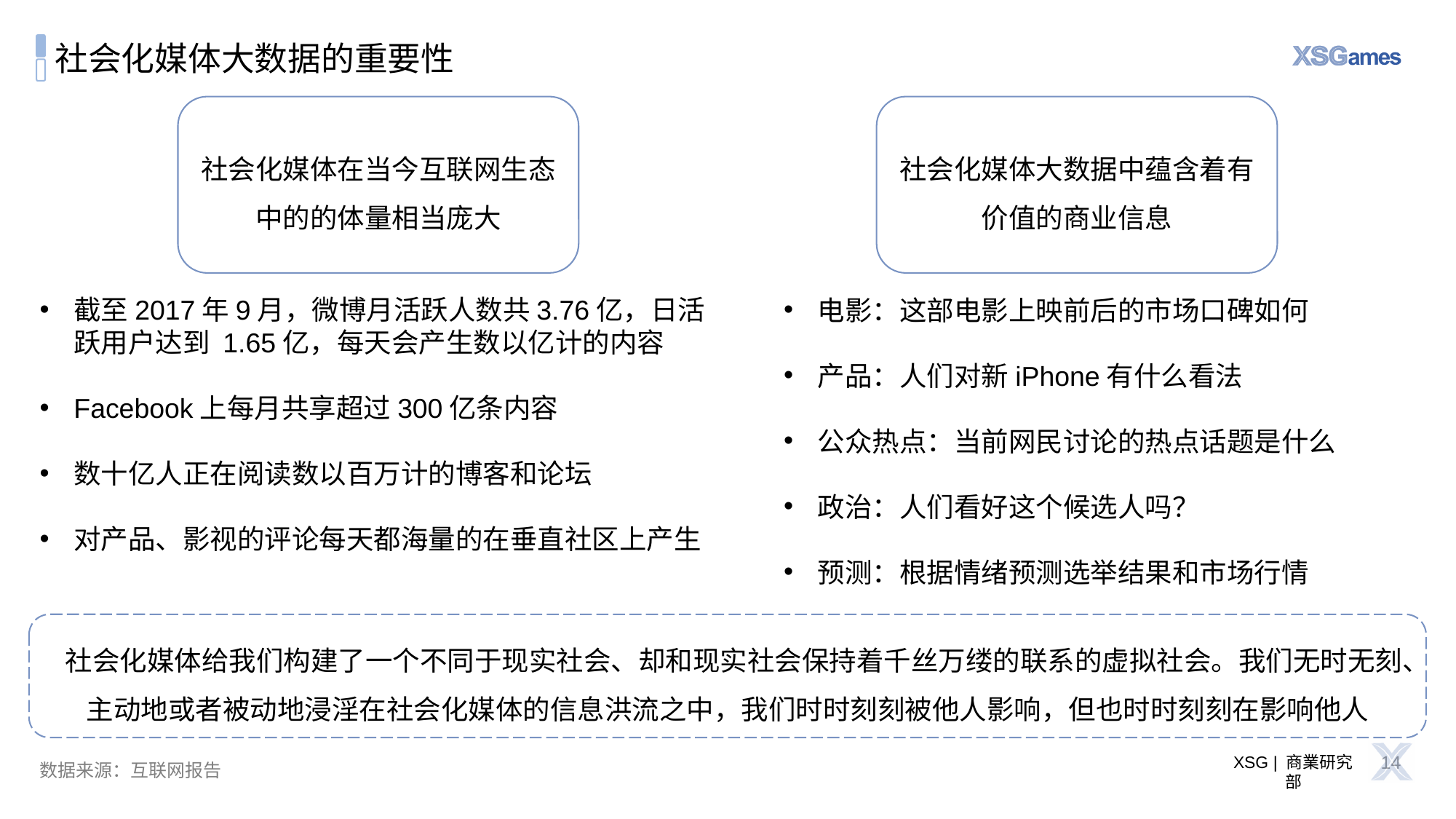

# 社会化媒体大数据的重要性
社会化媒体在当今互联网生态中的的体量相当庞大
社会化媒体大数据中蕴含着有价值的商业信息
截至2017年9月，微博月活跃人数共3.76亿，日活跃用户达到 1.65亿，每天会产生数以亿计的内容

Facebook上每月共享超过300亿条内容

数十亿人正在阅读数以百万计的博客和论坛

对产品、影视的评论每天都海量的在垂直社区上产生
电影：这部电影上映前后的市场口碑如何

产品：人们对新iPhone有什么看法

公众热点：当前网民讨论的热点话题是什么

政治：人们看好这个候选人吗？

预测：根据情绪预测选举结果和市场行情
 社会化媒体给我们构建了一个不同于现实社会、却和现实社会保持着千丝万缕的联系的虚拟社会。我们无时无刻、主动地或者被动地浸淫在社会化媒体的信息洪流之中，我们时时刻刻被他人影响，但也时时刻刻在影响他人
14
数据来源：互联网报告